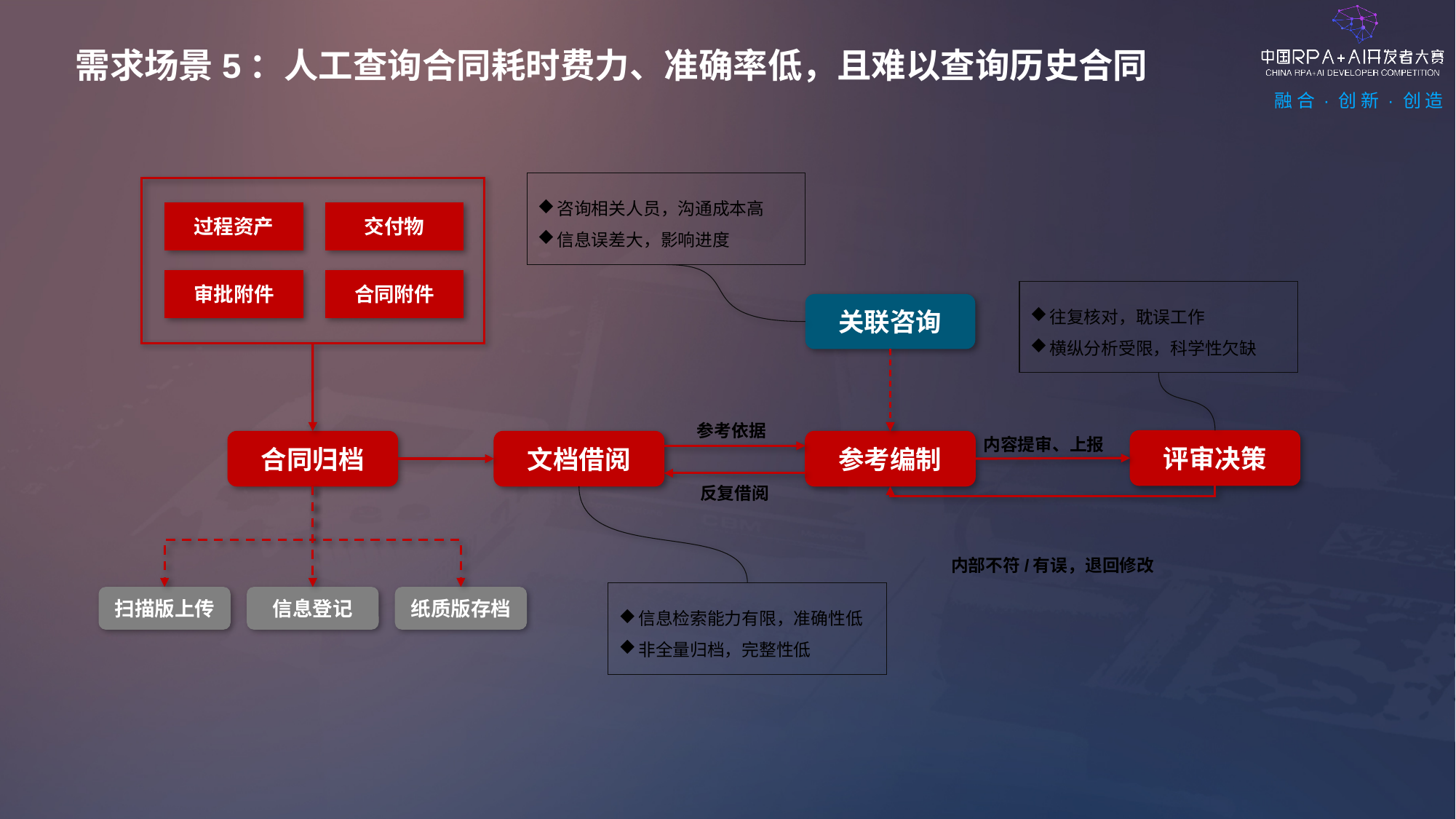

需求场景5：人工查询合同耗时费力、准确率低，且难以查询历史合同
咨询相关人员，沟通成本高
信息误差大，影响进度

过程资产
交付物
审批附件
合同附件
往复核对，耽误工作
横纵分析受限，科学性欠缺
关联咨询
参考依据
内容提审、上报
评审决策
合同归档
文档借阅
参考编制
反复借阅
内部不符/有误，退回修改
信息检索能力有限，准确性低
非全量归档，完整性低
纸质版存档
扫描版上传
信息登记